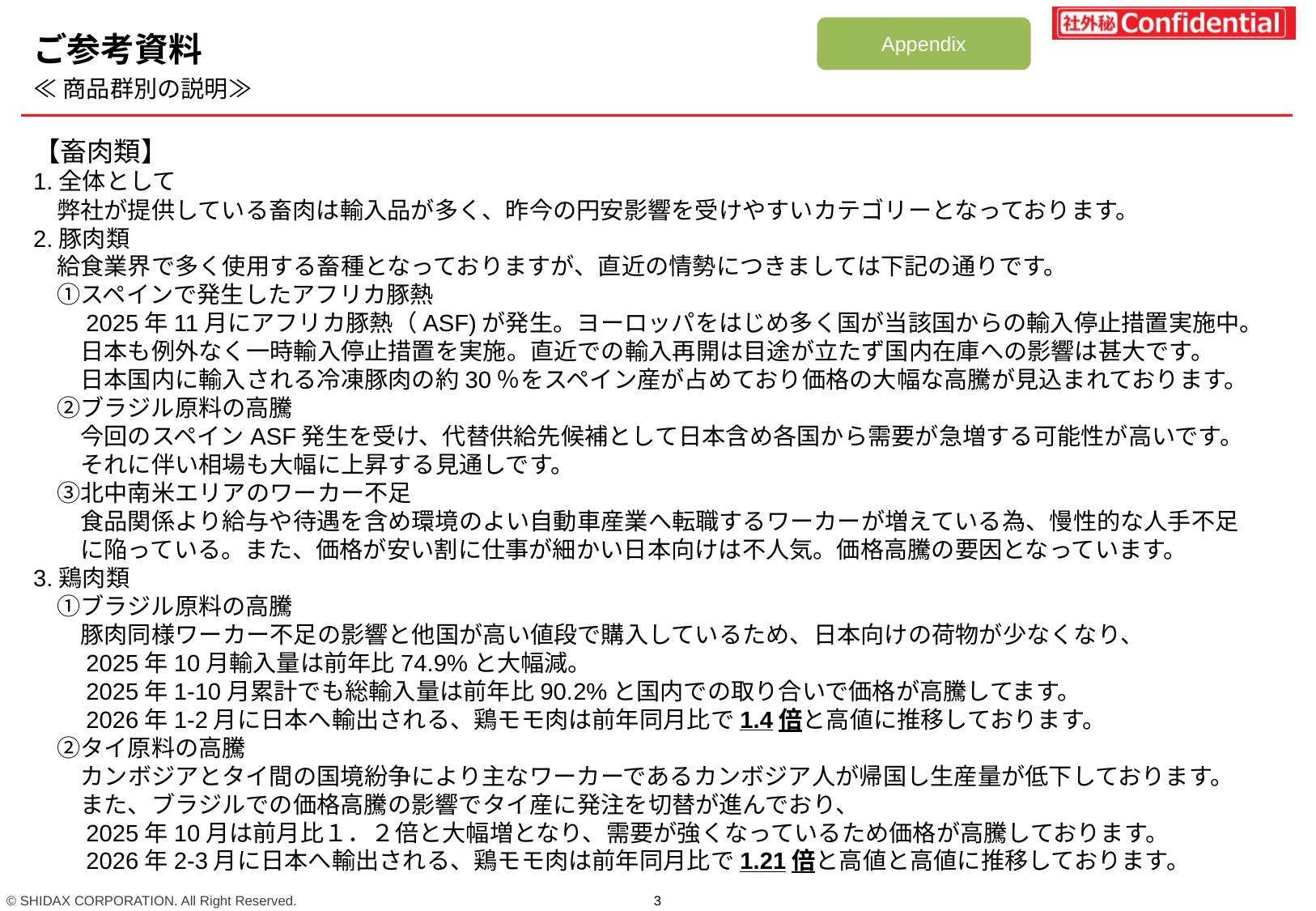

Appendix
ご参考資料
≪商品群別の説明≫
【畜肉類】
1.全体として
　弊社が提供している畜肉は輸入品が多く、昨今の円安影響を受けやすいカテゴリーとなっております。
2.豚肉類
　給食業界で多く使用する畜種となっておりますが、直近の情勢につきましては下記の通りです。
　①スペインで発生したアフリカ豚熱
　　2025年11月にアフリカ豚熱（ASF)が発生。ヨーロッパをはじめ多く国が当該国からの輸入停止措置実施中。
　　日本も例外なく一時輸入停止措置を実施。直近での輸入再開は目途が立たず国内在庫への影響は甚大です。
　　日本国内に輸入される冷凍豚肉の約30％をスペイン産が占めており価格の大幅な高騰が見込まれております。
　②ブラジル原料の高騰
　　今回のスペインASF発生を受け、代替供給先候補として日本含め各国から需要が急増する可能性が高いです。
　　それに伴い相場も大幅に上昇する見通しです。
　③北中南米エリアのワーカー不足
　　食品関係より給与や待遇を含め環境のよい自動車産業へ転職するワーカーが増えている為、慢性的な人手不足
　　に陥っている。また、価格が安い割に仕事が細かい日本向けは不人気。価格高騰の要因となっています。
3.鶏肉類
　①ブラジル原料の高騰
　　豚肉同様ワーカー不足の影響と他国が高い値段で購入しているため、日本向けの荷物が少なくなり、
　　2025年10月輸入量は前年比74.9%と大幅減。
　　2025年1-10月累計でも総輸入量は前年比90.2%と国内での取り合いで価格が高騰してます。
　　2026年1-2月に日本へ輸出される、鶏モモ肉は前年同月比で1.4倍と高値に推移しております。
　②タイ原料の高騰
　　カンボジアとタイ間の国境紛争により主なワーカーであるカンボジア人が帰国し生産量が低下しております。
　　また、ブラジルでの価格高騰の影響でタイ産に発注を切替が進んでおり、
　　2025年10月は前月比１．２倍と大幅増となり、需要が強くなっているため価格が高騰しております。
　　2026年2-3月に日本へ輸出される、鶏モモ肉は前年同月比で1.21倍と高値と高値に推移しております。